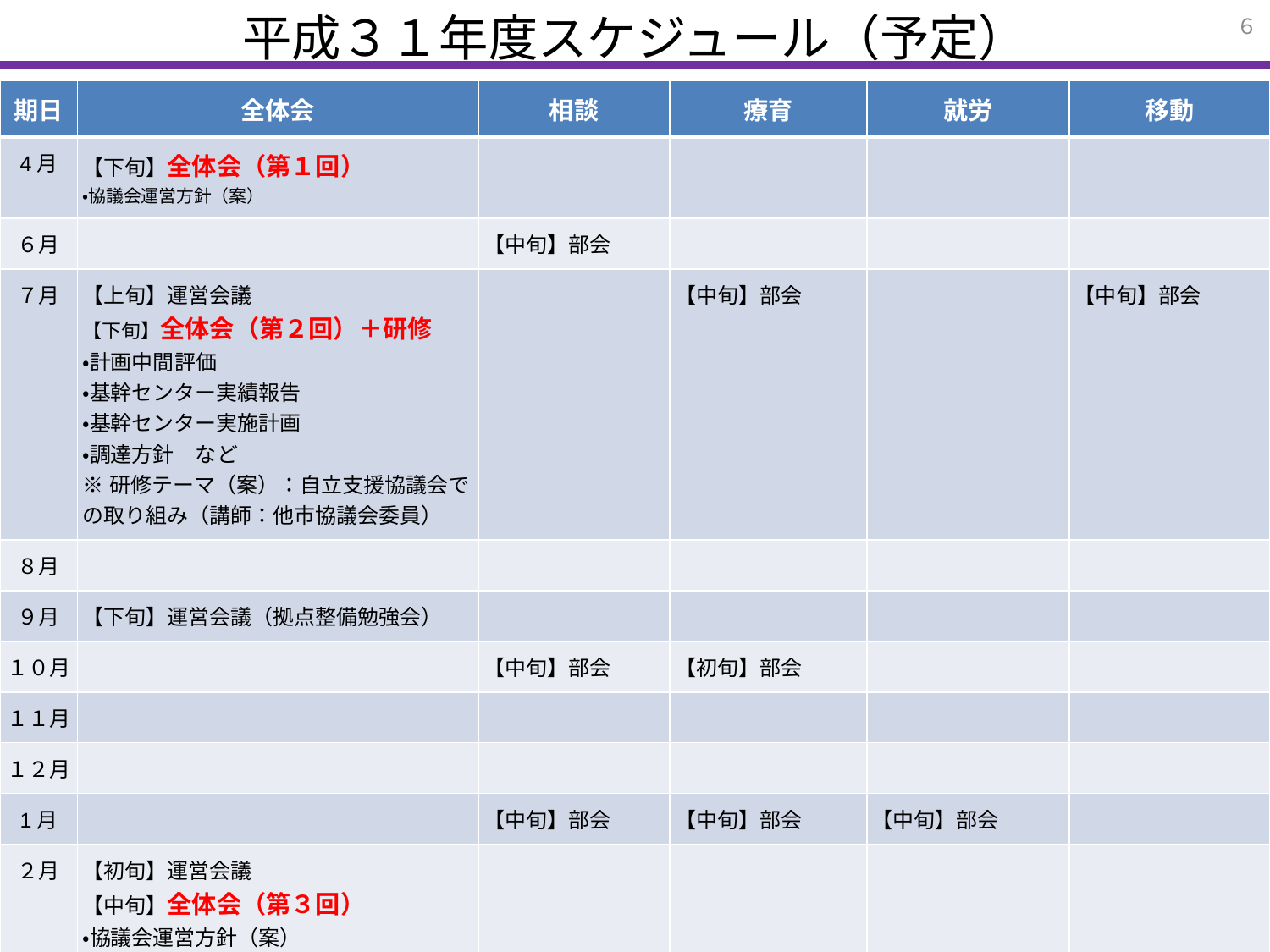

平成３１年度スケジュール（予定）
６
| 期日 | 全体会 | 相談 | 療育 | 就労 | 移動 |
| --- | --- | --- | --- | --- | --- |
| 4月 | 【下旬】全体会（第１回） ・協議会運営方針（案） |  |  |  |  |
| ６月 |  | 【中旬】部会 |  |  |  |
| ７月 | 【上旬】運営会議 【下旬】全体会（第２回）＋研修 ・計画中間評価 ・基幹センター実績報告 ・基幹センター実施計画 ・調達方針　など ※研修テーマ（案）：自立支援協議会での取り組み（講師：他市協議会委員） |  | 【中旬】部会 |  | 【中旬】部会 |
| ８月 |  |  |  |  |  |
| ９月 | 【下旬】運営会議（拠点整備勉強会） |  |  |  |  |
| １０月 |  | 【中旬】部会 | 【初旬】部会 |  |  |
| １１月 |  |  |  |  |  |
| １２月 |  |  |  |  |  |
| 1月 |  | 【中旬】部会 | 【中旬】部会 | 【中旬】部会 |  |
| ２月 | 【初旬】運営会議 【中旬】全体会（第３回） ・協議会運営方針（案） ・障がい者基本計画・第6期障がい福祉計画・第2期障がい児福祉計画策定のためのアンケート調査内容（案） |  |  |  |  |